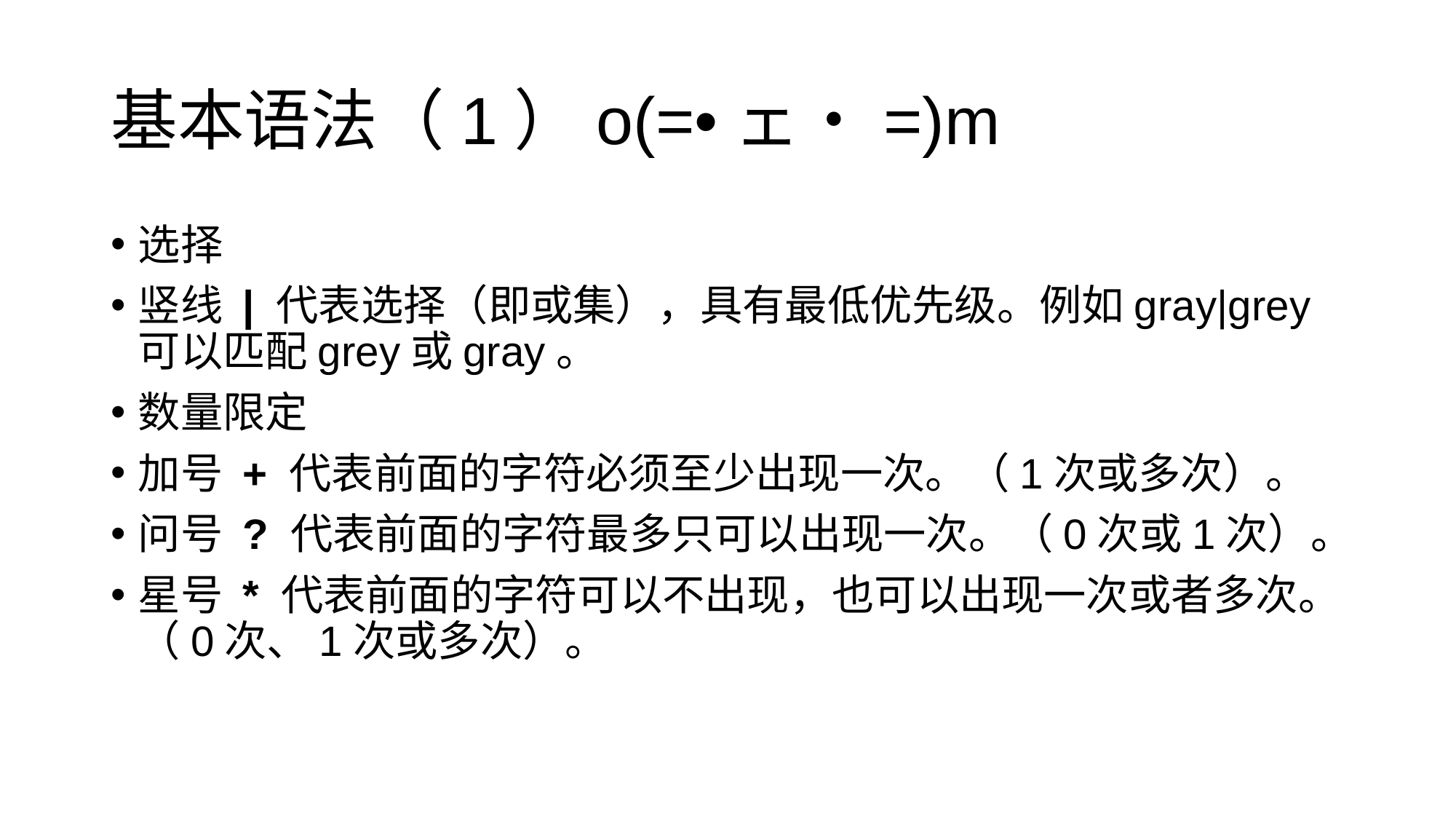

# 基本语法（1）o(=•ェ•=)m
选择
竖线 | 代表选择（即或集），具有最低优先级。例如gray|grey可以匹配grey或gray。
数量限定
加号 + 代表前面的字符必须至少出现一次。（1次或多次）。
问号 ? 代表前面的字符最多只可以出现一次。（0次或1次）。
星号 * 代表前面的字符可以不出现，也可以出现一次或者多次。（0次、1次或多次）。